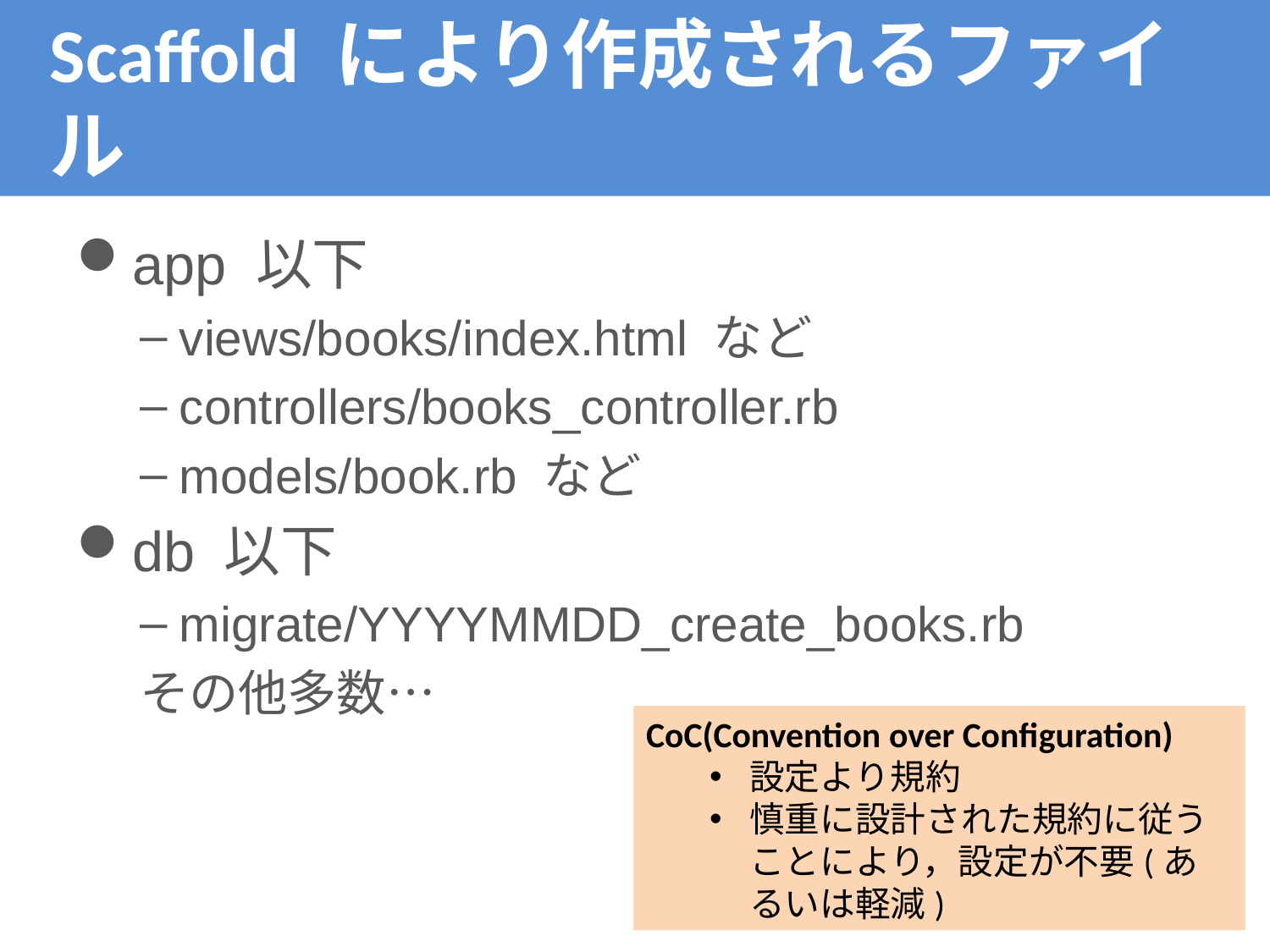

# Scaffold により作成されるファイル
app 以下
views/books/index.html など
controllers/books_controller.rb
models/book.rb など
db 以下
migrate/YYYYMMDD_create_books.rb
その他多数…
CoC(Convention over Configuration)
設定より規約
慎重に設計された規約に従うことにより，設定が不要(あるいは軽減)